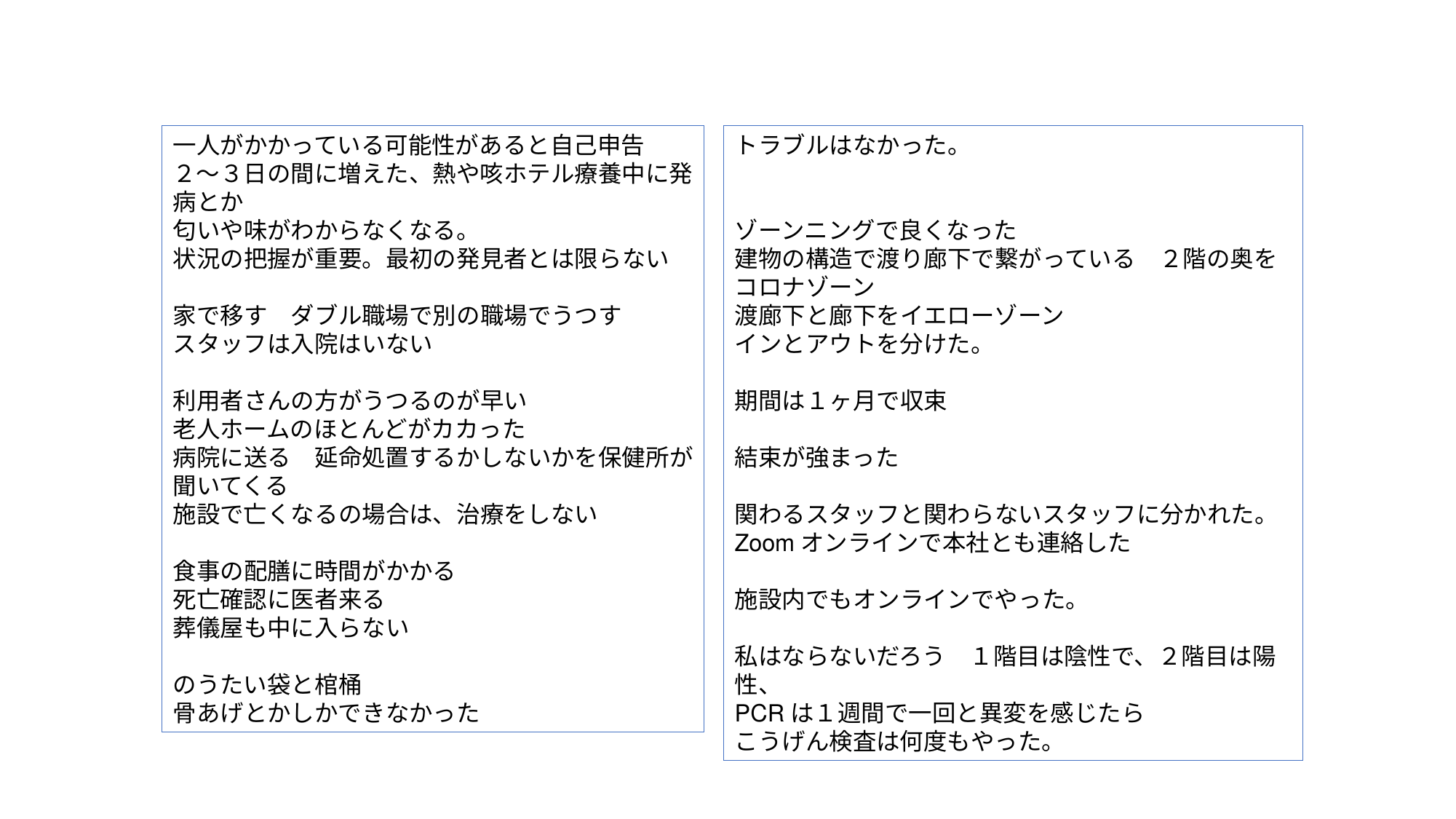

一人がかかっている可能性があると自己申告
２〜３日の間に増えた、熱や咳ホテル療養中に発病とか
匂いや味がわからなくなる。
状況の把握が重要。最初の発見者とは限らない

家で移す　ダブル職場で別の職場でうつす
スタッフは入院はいない

利用者さんの方がうつるのが早い
老人ホームのほとんどがカカった
病院に送る　延命処置するかしないかを保健所が聞いてくる
施設で亡くなるの場合は、治療をしない

食事の配膳に時間がかかる
死亡確認に医者来る
葬儀屋も中に入らない
のうたい袋と棺桶
骨あげとかしかできなかった
トラブルはなかった。

ゾーンニングで良くなった
建物の構造で渡り廊下で繋がっている　２階の奥をコロナゾーン
渡廊下と廊下をイエローゾーン
インとアウトを分けた。
期間は１ヶ月で収束

結束が強まった

関わるスタッフと関わらないスタッフに分かれた。
Zoomオンラインで本社とも連絡した

施設内でもオンラインでやった。

私はならないだろう　１階目は陰性で、２階目は陽性、
PCRは１週間で一回と異変を感じたら
こうげん検査は何度もやった。